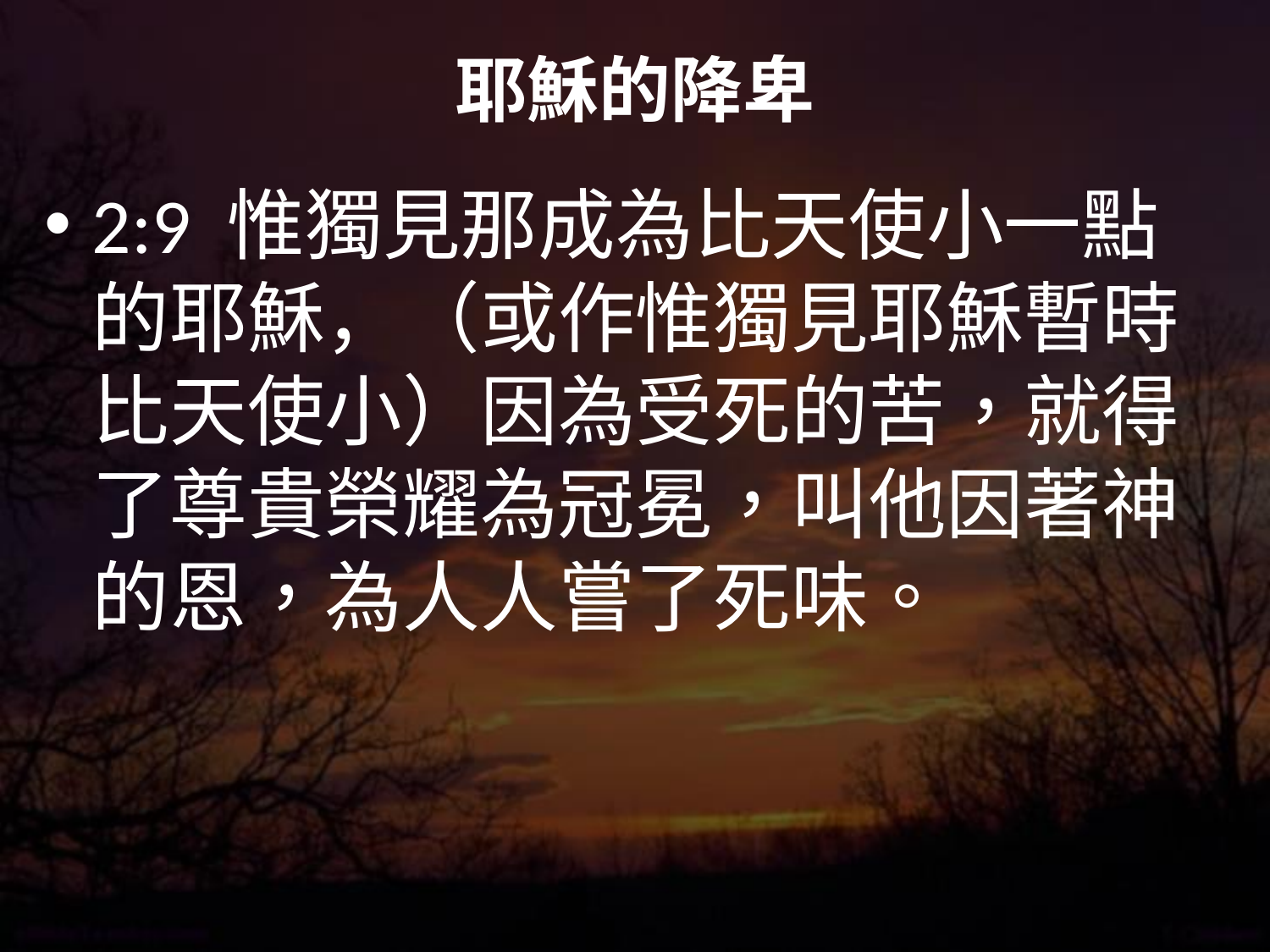

# 耶穌的降卑
2:9 惟獨見那成為比天使小一點的耶穌，（或作惟獨見耶穌暫時比天使小）因為受死的苦，就得了尊貴榮耀為冠冕，叫他因著神的恩，為人人嘗了死味。